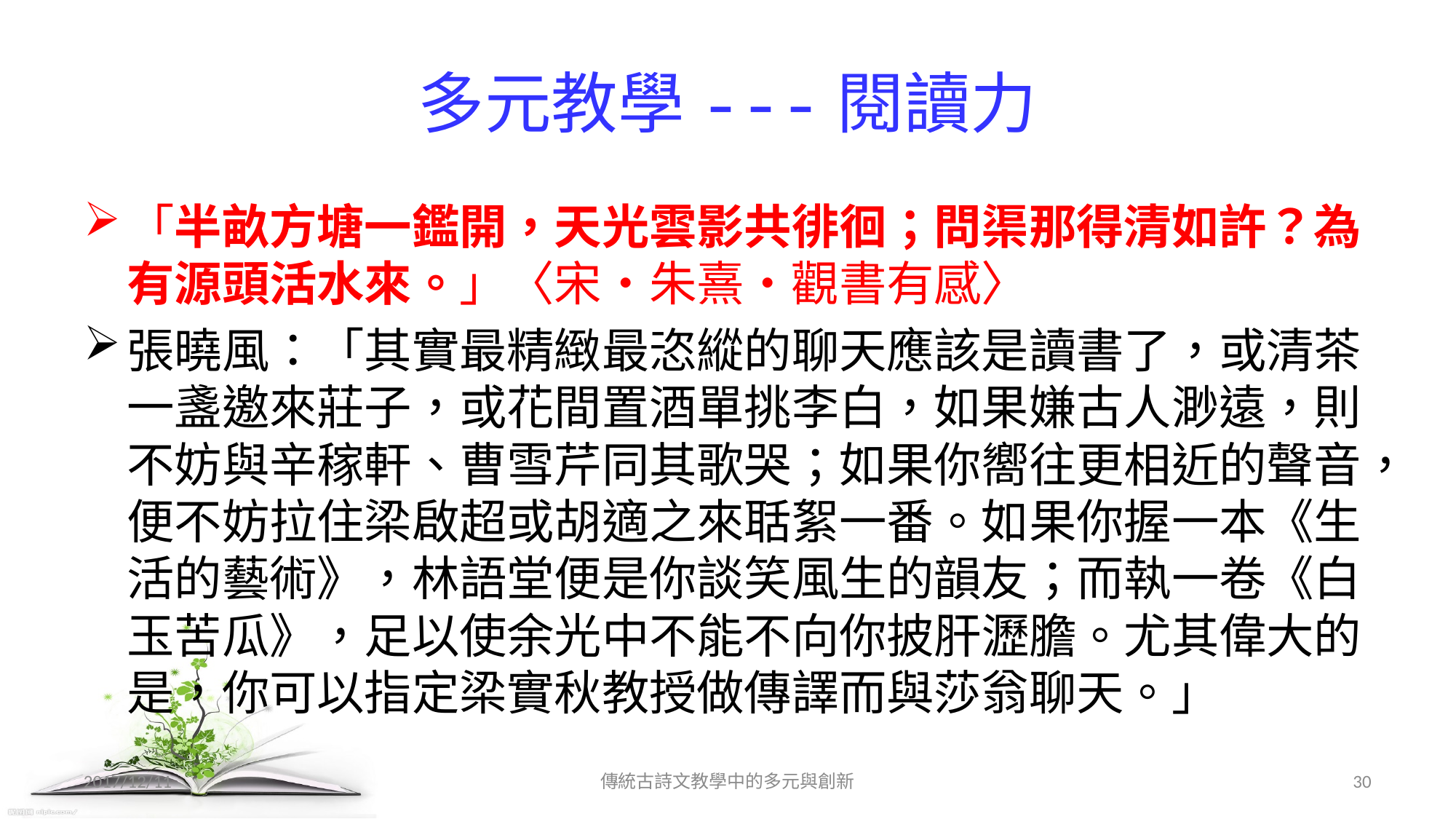

# 多元教學---閱讀力
「半畝方塘一鑑開，天光雲影共徘徊；問渠那得清如許？為有源頭活水來。」〈宋‧朱熹‧觀書有感〉
張曉風：「其實最精緻最恣縱的聊天應該是讀書了，或清茶一盞邀來莊子，或花間置酒單挑李白，如果嫌古人渺遠，則不妨與辛稼軒、曹雪芹同其歌哭；如果你嚮往更相近的聲音，便不妨拉住梁啟超或胡適之來聒絮一番。如果你握一本《生活的藝術》，林語堂便是你談笑風生的韻友；而執一卷《白玉苦瓜》，足以使余光中不能不向你披肝瀝膽。尤其偉大的是，你可以指定梁實秋教授做傳譯而與莎翁聊天。」
2017/12/11
傳統古詩文教學中的多元與創新
30